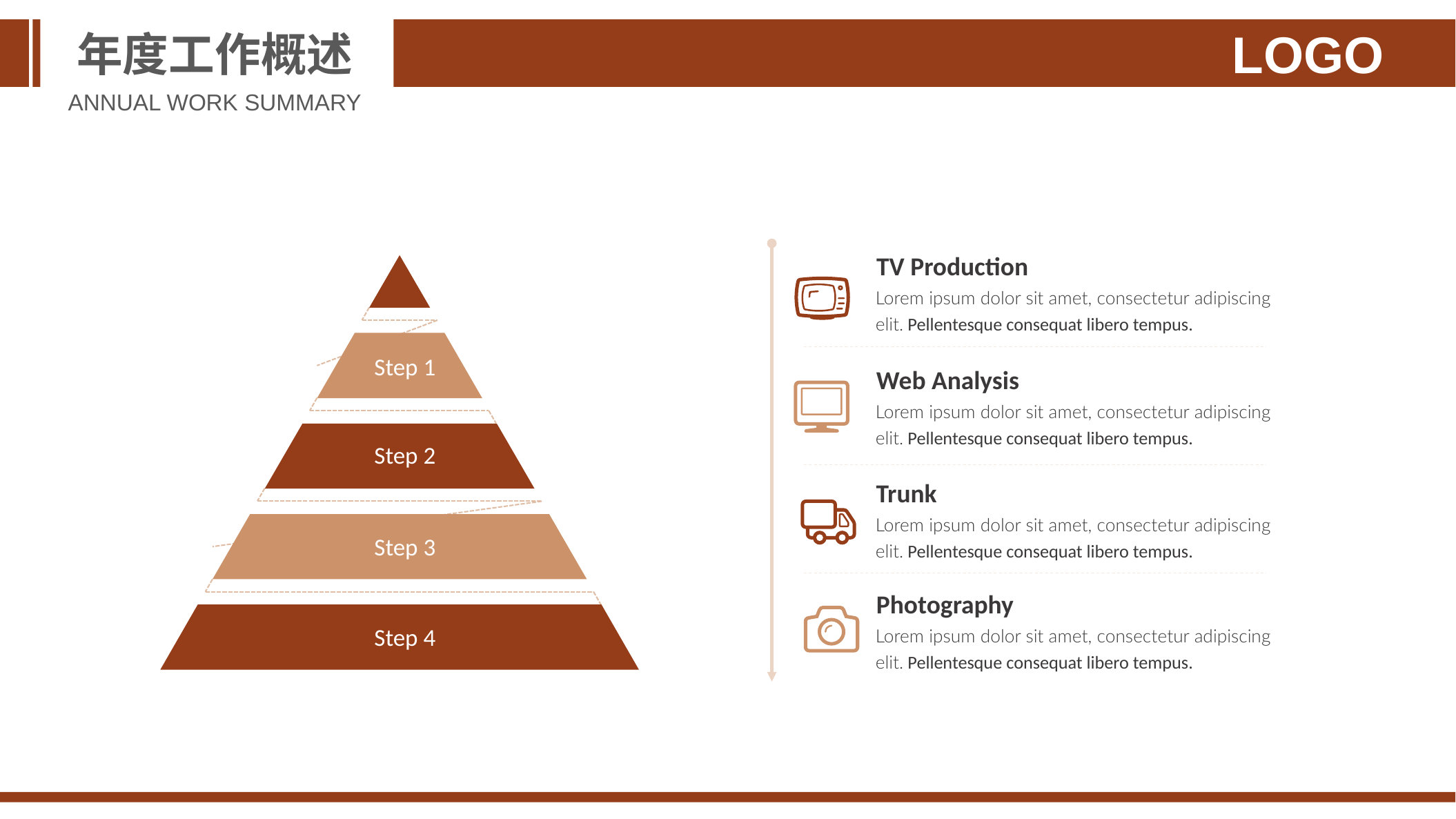

年度工作概述
LOGO
ANNUAL WORK SUMMARY
TV Production

Lorem ipsum dolor sit amet, consectetur adipiscing elit. Pellentesque consequat libero tempus.

Step 1
Web Analysis

Lorem ipsum dolor sit amet, consectetur adipiscing elit. Pellentesque consequat libero tempus.

Step 2
Trunk

Lorem ipsum dolor sit amet, consectetur adipiscing elit. Pellentesque consequat libero tempus.

Step 3
Photography

Step 4

Lorem ipsum dolor sit amet, consectetur adipiscing elit. Pellentesque consequat libero tempus.